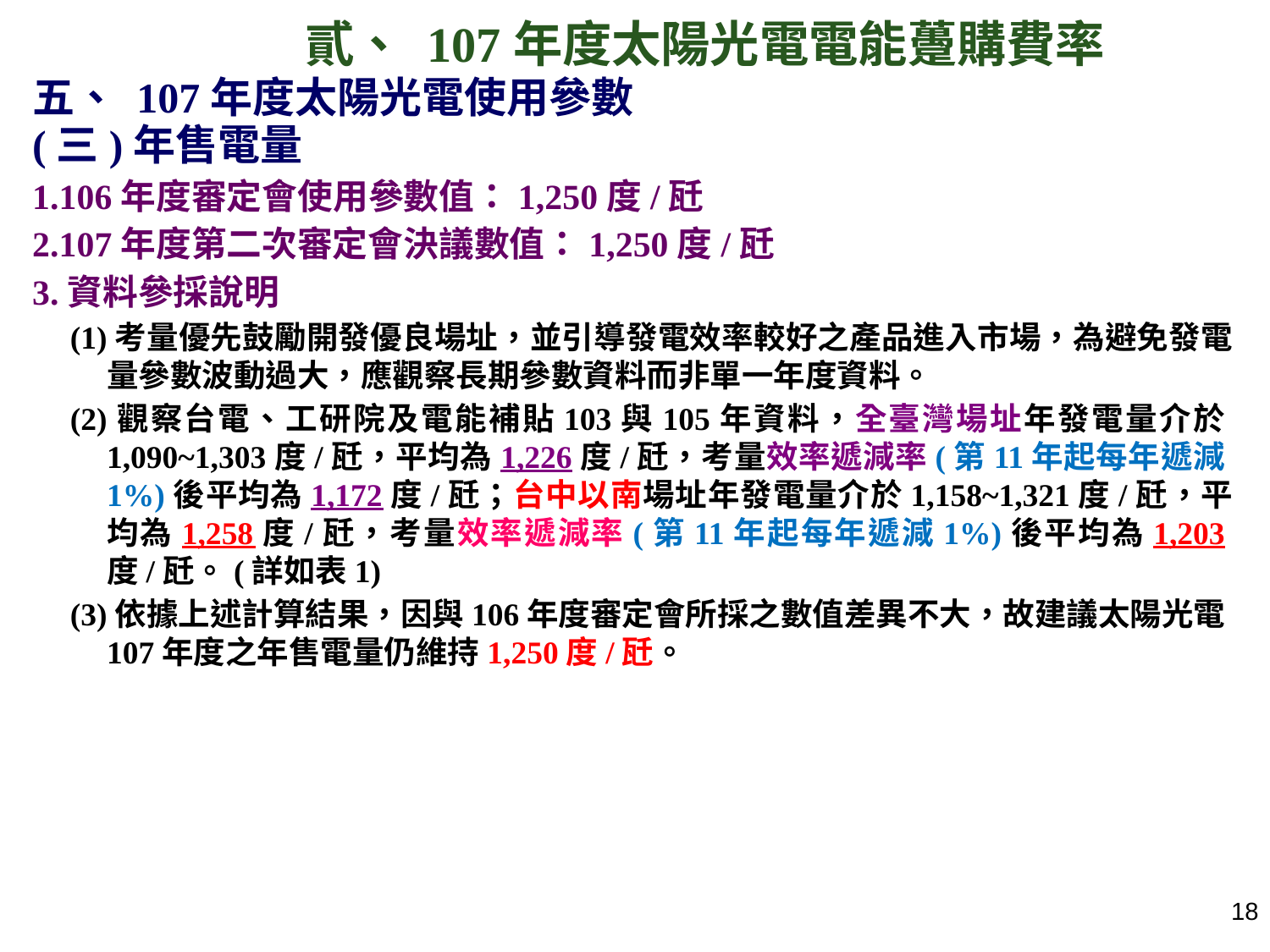

貳、 107年度太陽光電電能躉購費率
五、 107年度太陽光電使用參數
(三)年售電量
1.106年度審定會使用參數值：1,250度/瓩
2.107年度第二次審定會決議數值：1,250度/瓩
3.資料參採說明
(1)考量優先鼓勵開發優良場址，並引導發電效率較好之產品進入市場，為避免發電量參數波動過大，應觀察長期參數資料而非單一年度資料。
(2)觀察台電、工研院及電能補貼103與105年資料，全臺灣場址年發電量介於1,090~1,303度/瓩，平均為1,226度/瓩，考量效率遞減率(第11年起每年遞減1%)後平均為1,172度/瓩；台中以南場址年發電量介於1,158~1,321度/瓩，平均為1,258度/瓩，考量效率遞減率(第11年起每年遞減1%)後平均為1,203度/瓩。(詳如表1)
(3)依據上述計算結果，因與106年度審定會所採之數值差異不大，故建議太陽光電107年度之年售電量仍維持1,250度/瓩。

18